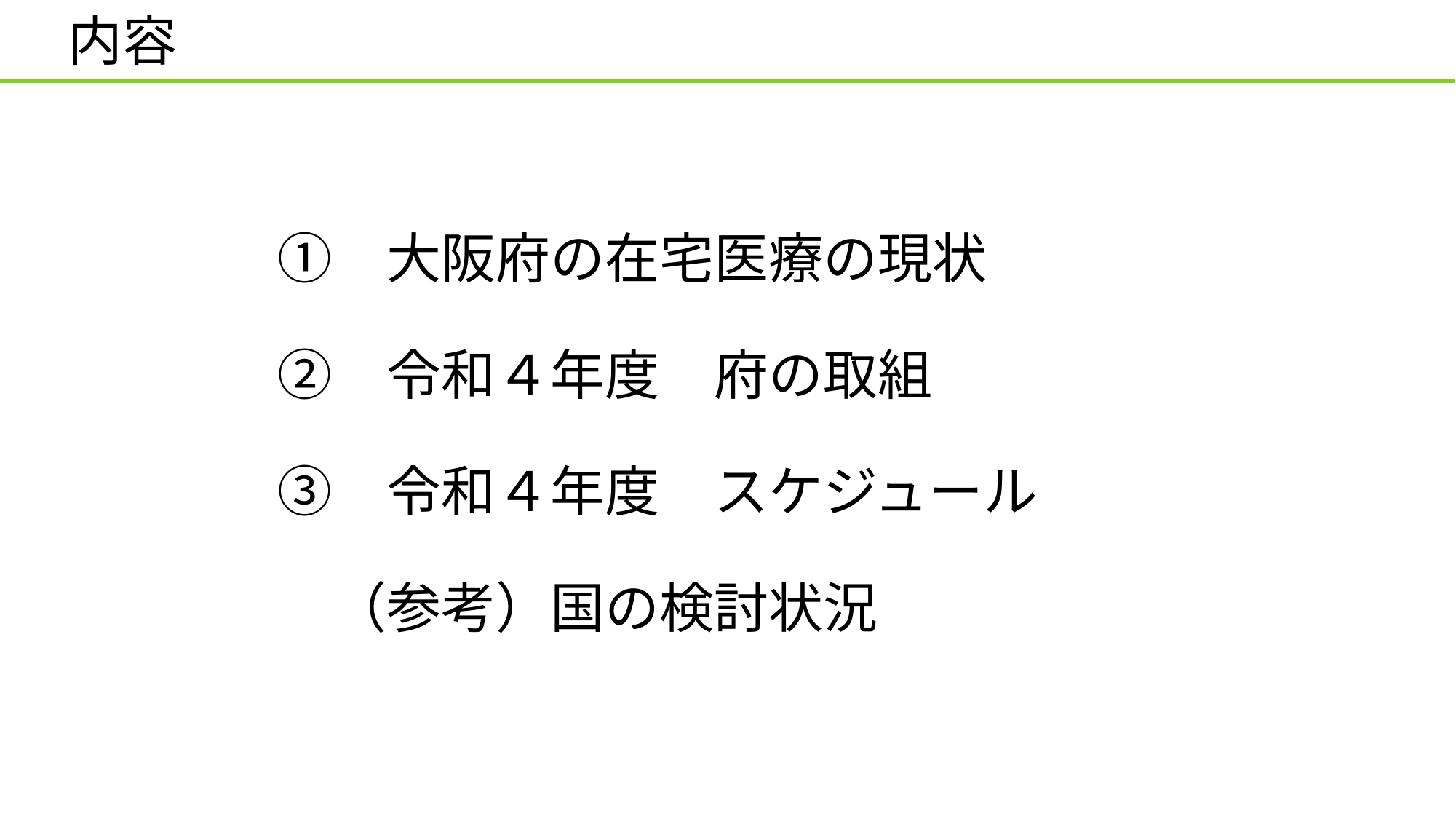

内容
　①　大阪府の在宅医療の現状
　②　令和４年度　府の取組
　③　令和４年度　スケジュール
　　（参考）国の検討状況